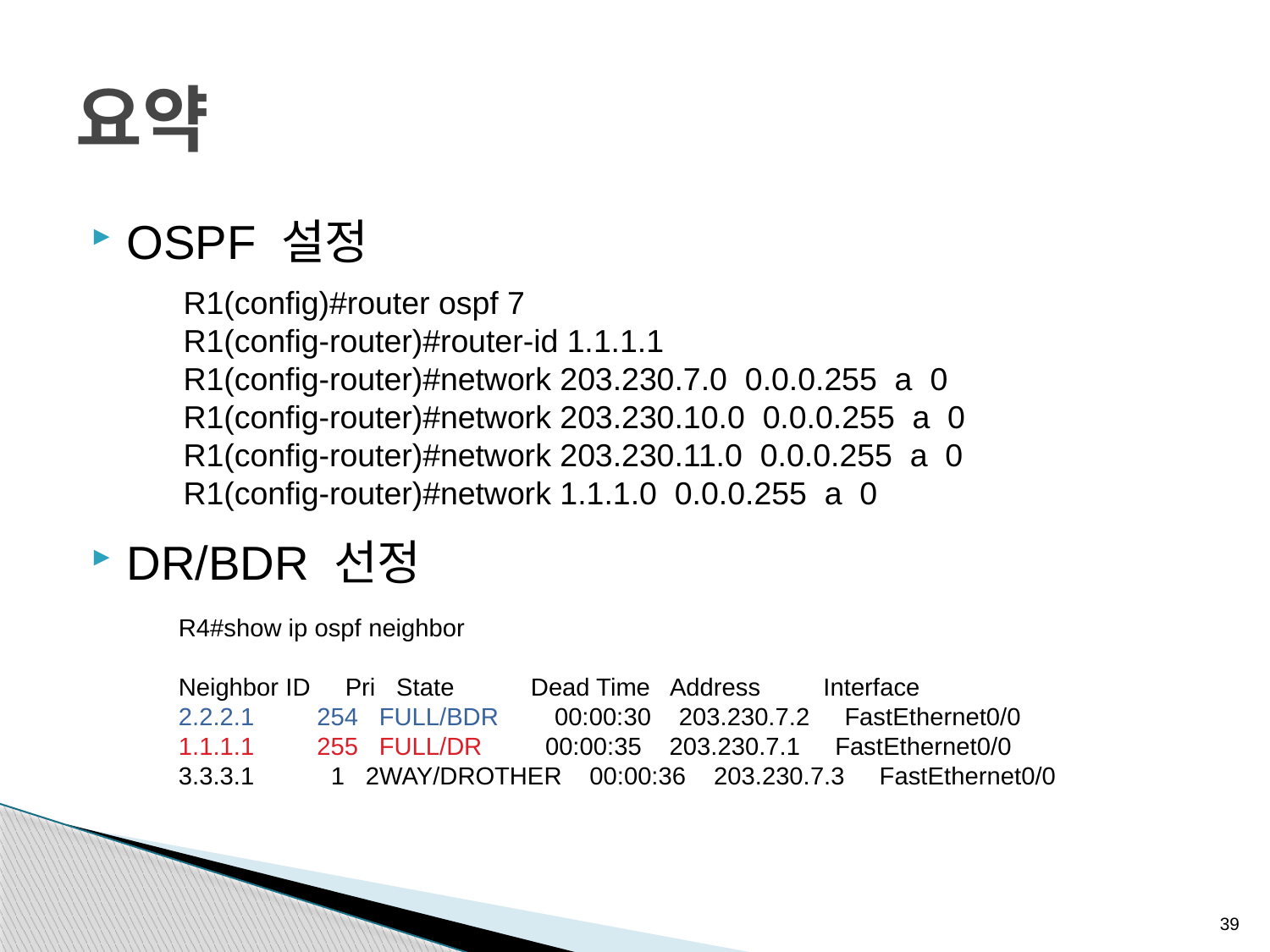

# 요약
OSPF 설정

DR/BDR 선정
R1(config)#router ospf 7
R1(config-router)#router-id 1.1.1.1
R1(config-router)#network 203.230.7.0  0.0.0.255  a  0
R1(config-router)#network 203.230.10.0  0.0.0.255  a  0
R1(config-router)#network 203.230.11.0  0.0.0.255  a  0
R1(config-router)#network 1.1.1.0  0.0.0.255  a  0
R4#show ip ospf neighbor

Neighbor ID     Pri   State           Dead Time   Address         Interface
2.2.2.1         254   FULL/BDR        00:00:30    203.230.7.2     FastEthernet0/0
1.1.1.1         255   FULL/DR         00:00:35    203.230.7.1     FastEthernet0/0
3.3.3.1           1   2WAY/DROTHER    00:00:36    203.230.7.3     FastEthernet0/0
39